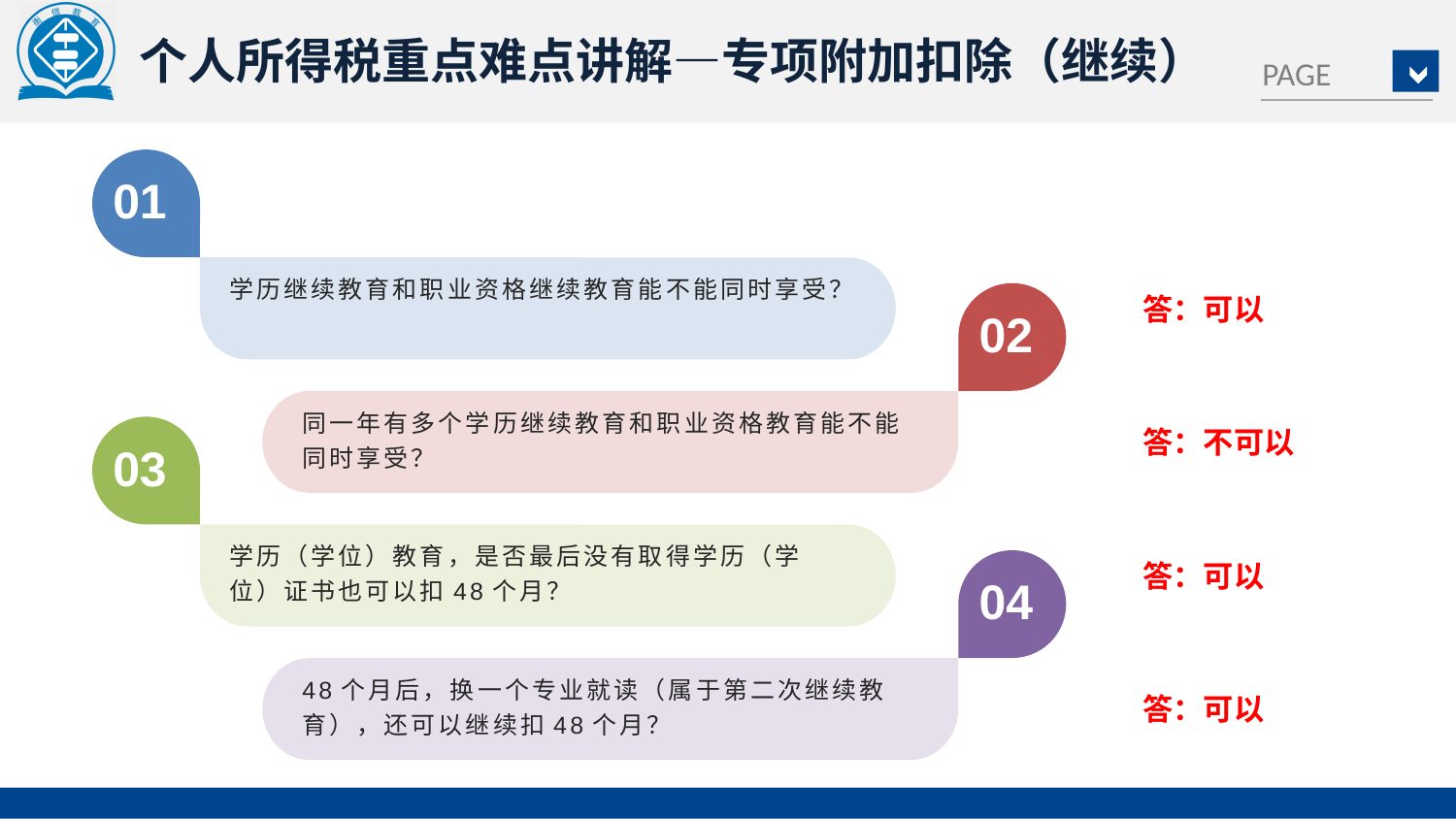

个人所得税重点难点讲解—专项附加扣除（继续）
21

01

学历继续教育和职业资格继续教育能不能同时享受？

答：可以
02

同一年有多个学历继续教育和职业资格教育能不能同时享受？
答：不可以

03

学历（学位）教育，是否最后没有取得学历（学位）证书也可以扣48个月？
答：可以

04

48个月后，换一个专业就读（属于第二次继续教育），还可以继续扣48个月？
答：可以